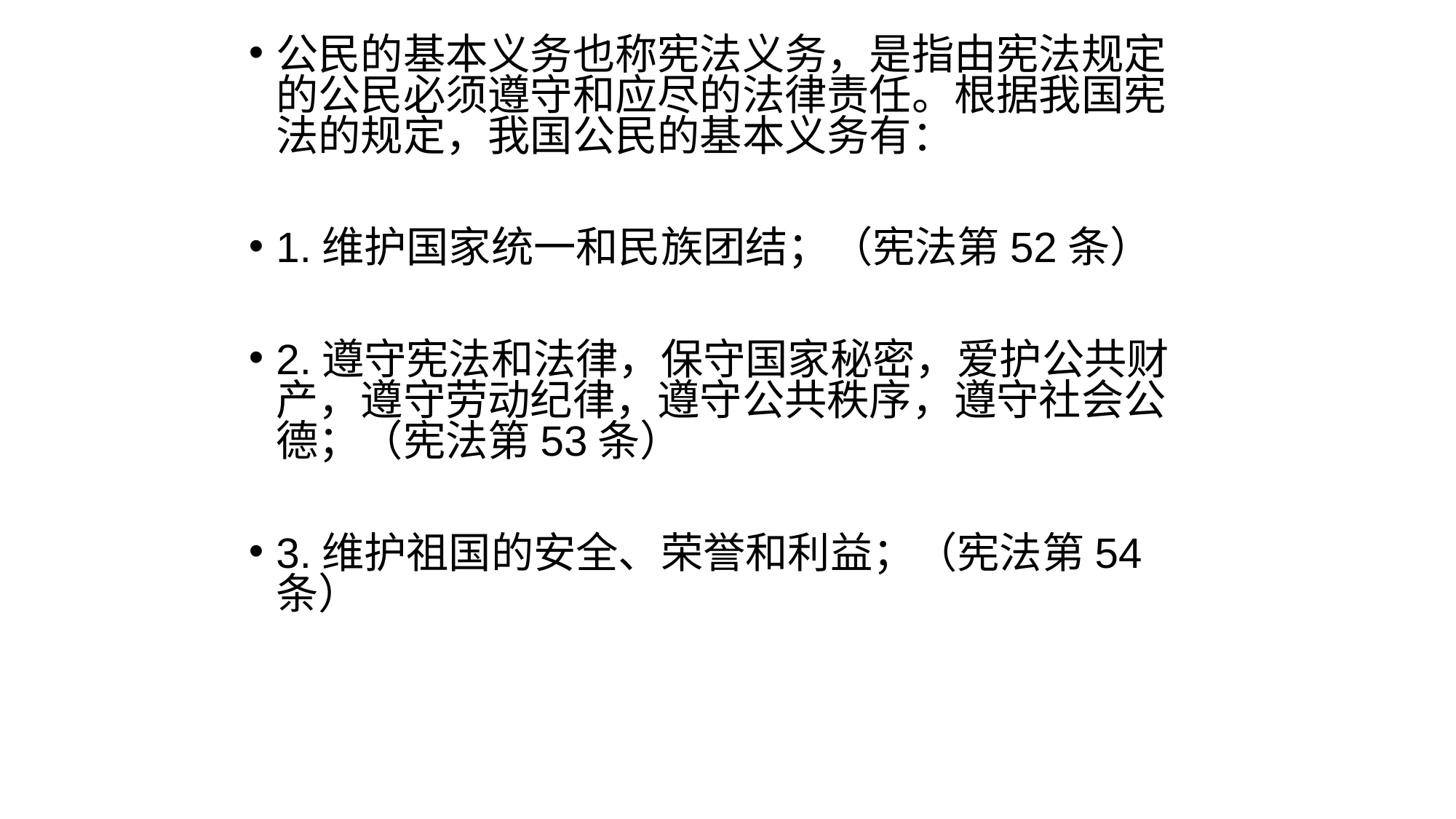

公民的基本义务也称宪法义务，是指由宪法规定的公民必须遵守和应尽的法律责任。根据我国宪法的规定，我国公民的基本义务有：

1.维护国家统一和民族团结；（宪法第52条）

2.遵守宪法和法律，保守国家秘密，爱护公共财产，遵守劳动纪律，遵守公共秩序，遵守社会公德；（宪法第53条）

3.维护祖国的安全、荣誉和利益；（宪法第54条）